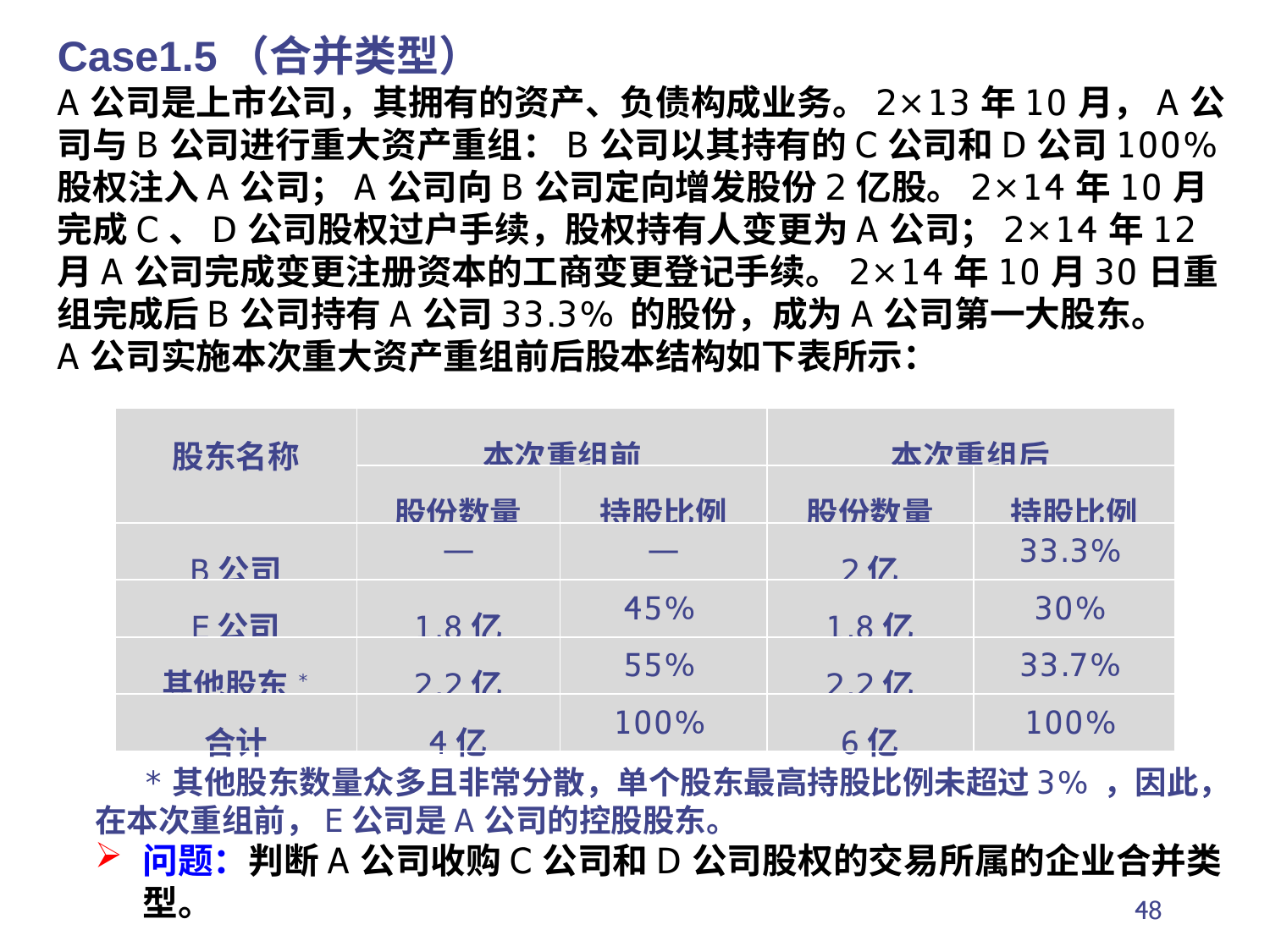

Case1.5（合并类型）
A公司是上市公司，其拥有的资产、负债构成业务。2×13年10月，A公司与B公司进行重大资产重组：B公司以其持有的C公司和D公司100%股权注入A公司；A公司向B公司定向增发股份2亿股。2×14年10月完成C、D公司股权过户手续，股权持有人变更为A公司；2×14年12月A公司完成变更注册资本的工商变更登记手续。2×14年10月30日重组完成后B公司持有A公司33.3%的股份，成为A公司第一大股东。
A公司实施本次重大资产重组前后股本结构如下表所示：
| 股东名称 | 本次重组前 |  | 本次重组后 |  |
| --- | --- | --- | --- | --- |
|  | 股份数量 | 持股比例 | 股份数量 | 持股比例 |
| B公司 | — | — | 2亿 | 33.3% |
| E公司 | 1.8亿 | 45% | 1.8亿 | 30% |
| 其他股东\* | 2.2亿 | 55% | 2.2亿 | 33.7% |
| 合计 | 4亿 | 100% | 6亿 | 100% |
     *其他股东数量众多且非常分散，单个股东最高持股比例未超过3%，因此，在本次重组前，E公司是A公司的控股股东。
问题：判断A公司收购C公司和D公司股权的交易所属的企业合并类型。
48